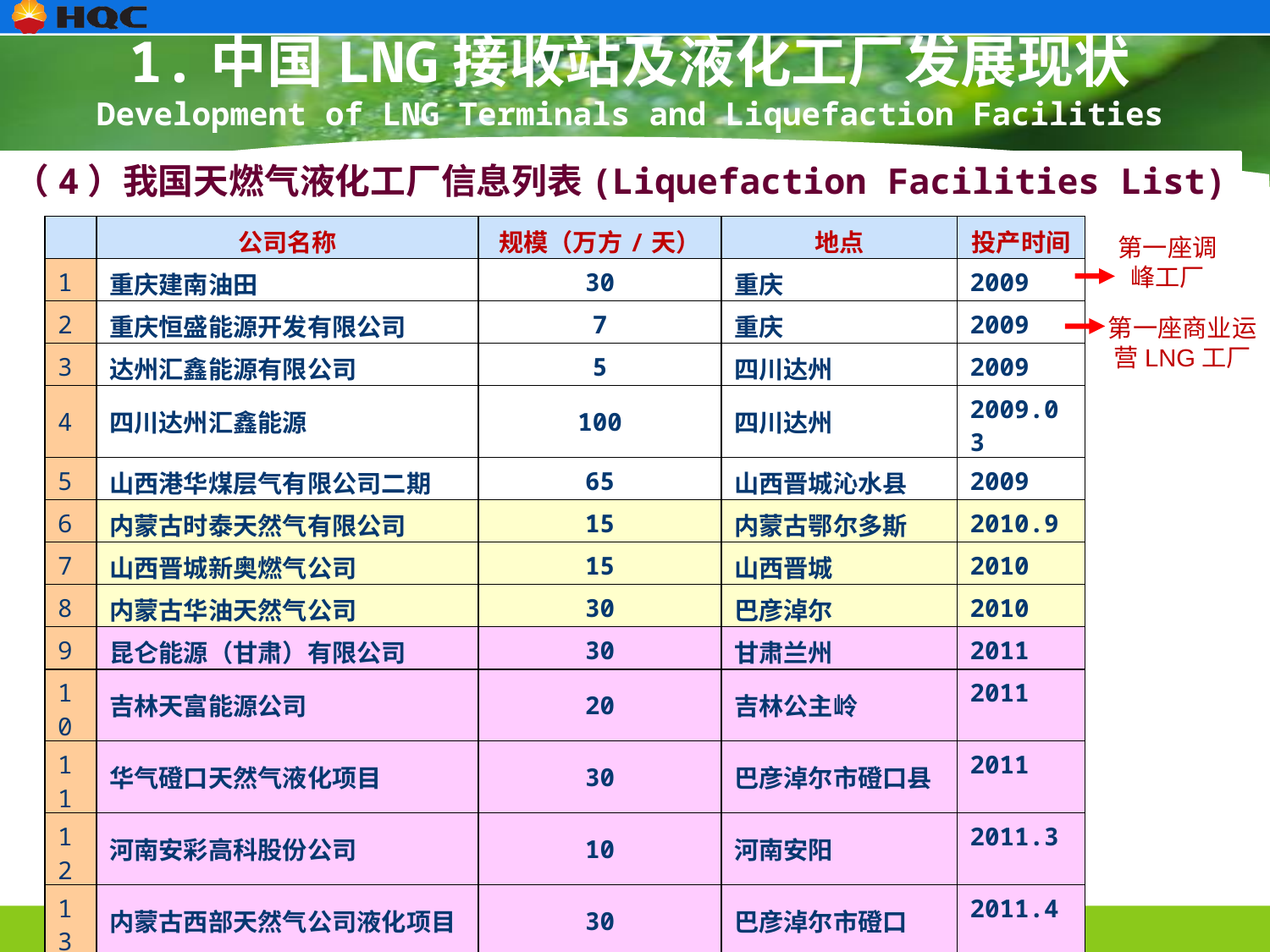

1.中国LNG接收站及液化工厂发展现状
Development of LNG Terminals and Liquefaction Facilities of China
（4）我国天燃气液化工厂信息列表(Liquefaction Facilities List)
|  | 公司名称 | 规模（万方/天） | 地点 | 投产时间 |
| --- | --- | --- | --- | --- |
| 1 | 重庆建南油田 | 30 | 重庆 | 2009 |
| 2 | 重庆恒盛能源开发有限公司 | 7 | 重庆 | 2009 |
| 3 | 达州汇鑫能源有限公司 | 5 | 四川达州 | 2009 |
| 4 | 四川达州汇鑫能源 | 100 | 四川达州 | 2009.03 |
| 5 | 山西港华煤层气有限公司二期 | 65 | 山西晋城沁水县 | 2009 |
| 6 | 内蒙古时泰天然气有限公司 | 15 | 内蒙古鄂尔多斯 | 2010.9 |
| 7 | 山西晋城新奥燃气公司 | 15 | 山西晋城 | 2010 |
| 8 | 内蒙古华油天然气公司 | 30 | 巴彦淖尔 | 2010 |
| 9 | 昆仑能源（甘肃）有限公司 | 30 | 甘肃兰州 | 2011 |
| 10 | 吉林天富能源公司 | 20 | 吉林公主岭 | 2011 |
| 11 | 华气磴口天然气液化项目 | 30 | 巴彦淖尔市磴口县 | 2011 |
| 12 | 河南安彩高科股份公司 | 10 | 河南安阳 | 2011.3 |
| 13 | 内蒙古西部天然气公司液化项目 | 30 | 巴彦淖尔市磴口 | 2011.4 |
| 14 | 新疆瑞博能源有限公司 | 30 | 新疆库尔勒 | 2011.7 |
| 15 | 西蓝天然气股份有限公司 | 50 | 陕西靖边 | 2011.7 |
| 16 | 华气广安天然气液化项目 | 100 | 四川广安市 | 2011.7 |
第一座调峰工厂

第一座商业运营LNG工厂